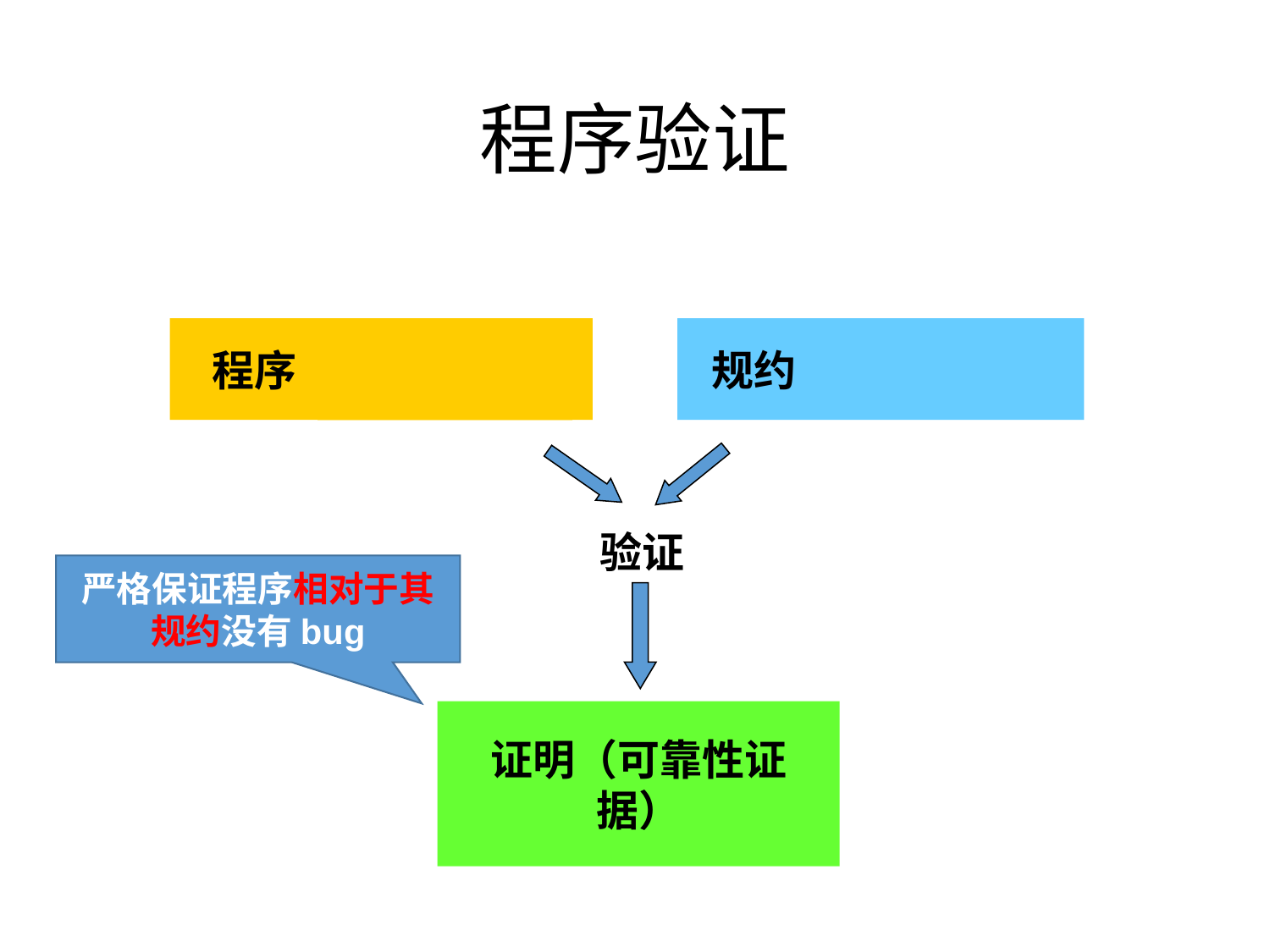

# 程序验证
程序（数学模型）
规约（数学描述）

验证
严格保证程序相对于其规约没有bug

证明（可靠性证据）